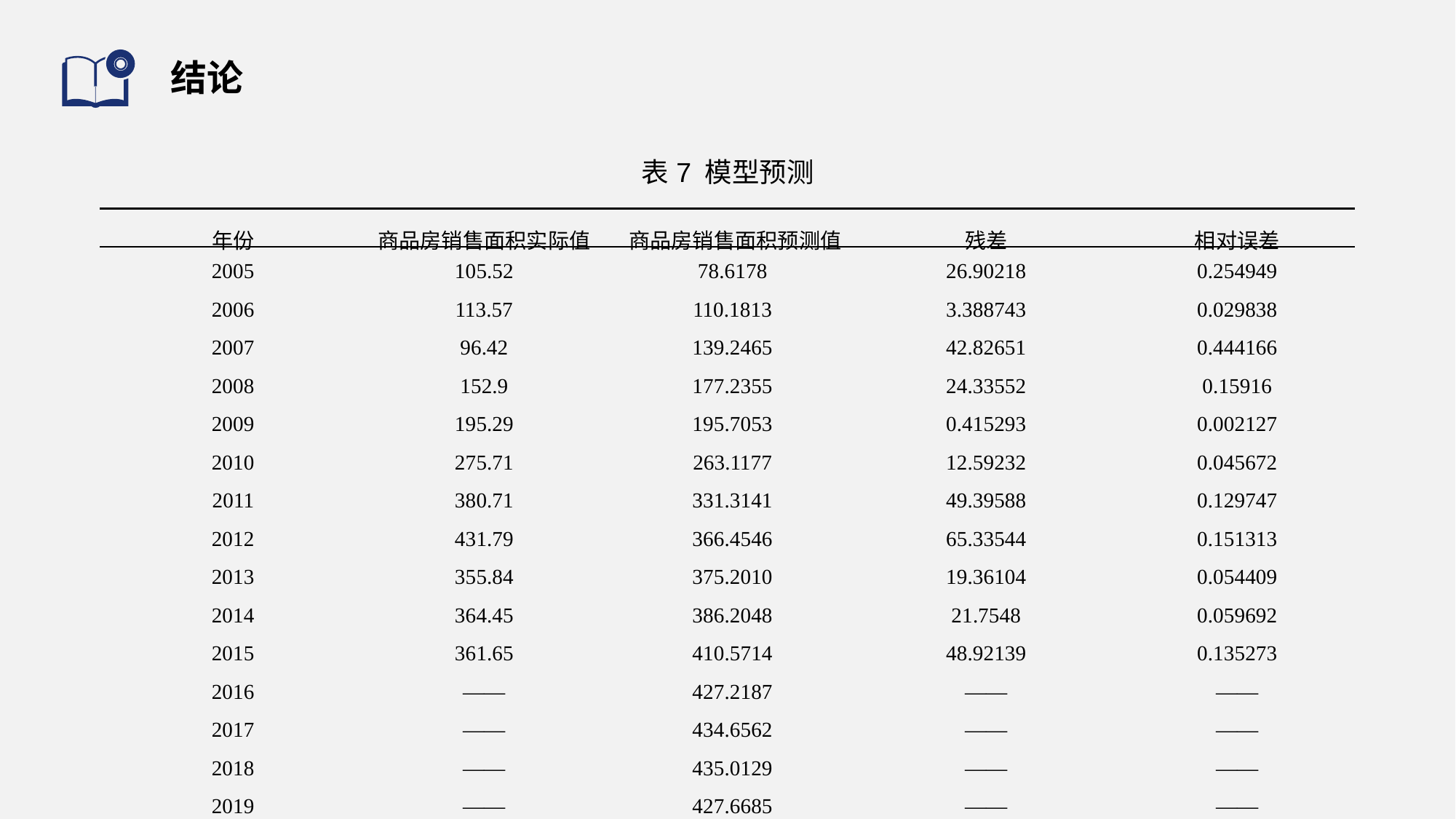

# 结论

表7 模型预测
| 年份 | 商品房销售面积实际值 | 商品房销售面积预测值 | 残差 | 相对误差 |
| --- | --- | --- | --- | --- |
| 2005 | 105.52 | 78.6178 | 26.90218 | 0.254949 |
| 2006 | 113.57 | 110.1813 | 3.388743 | 0.029838 |
| 2007 | 96.42 | 139.2465 | 42.82651 | 0.444166 |
| 2008 | 152.9 | 177.2355 | 24.33552 | 0.15916 |
| 2009 | 195.29 | 195.7053 | 0.415293 | 0.002127 |
| 2010 | 275.71 | 263.1177 | 12.59232 | 0.045672 |
| 2011 | 380.71 | 331.3141 | 49.39588 | 0.129747 |
| 2012 | 431.79 | 366.4546 | 65.33544 | 0.151313 |
| 2013 | 355.84 | 375.2010 | 19.36104 | 0.054409 |
| 2014 | 364.45 | 386.2048 | 21.7548 | 0.059692 |
| 2015 | 361.65 | 410.5714 | 48.92139 | 0.135273 |
| 2016 | —— | 427.2187 | —— | —— |
| 2017 | —— | 434.6562 | —— | —— |
| 2018 | —— | 435.0129 | —— | —— |
| 2019 | —— | 427.6685 | —— | —— |
| 2020 | —— | 412.1714 | —— | —— |